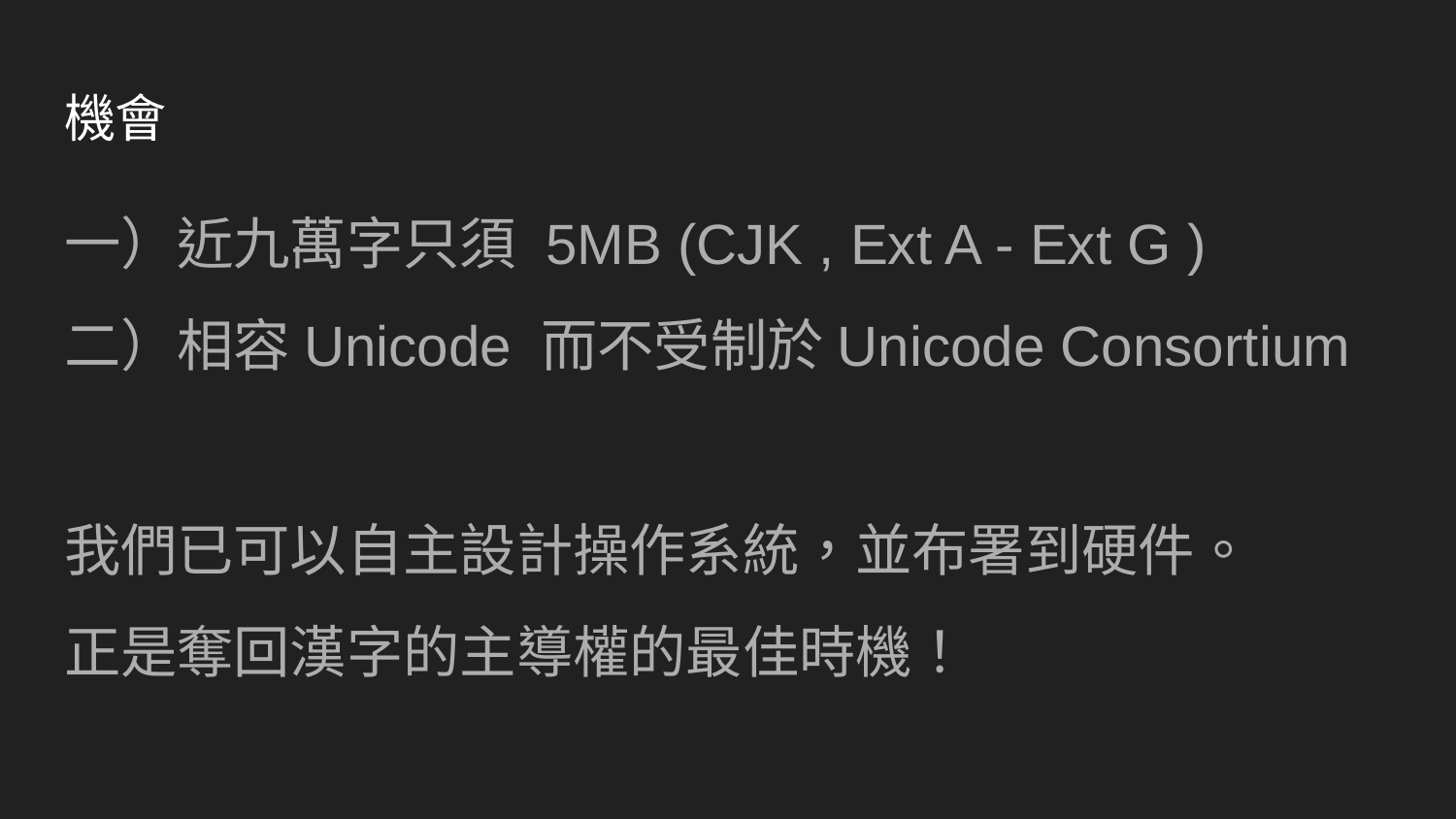

# 機會
一）近九萬字只須 5MB (CJK , Ext A - Ext G )
二）相容Unicode 而不受制於Unicode Consortium

我們已可以自主設計操作系統，並布署到硬件。
正是奪回漢字的主導權的最佳時機！